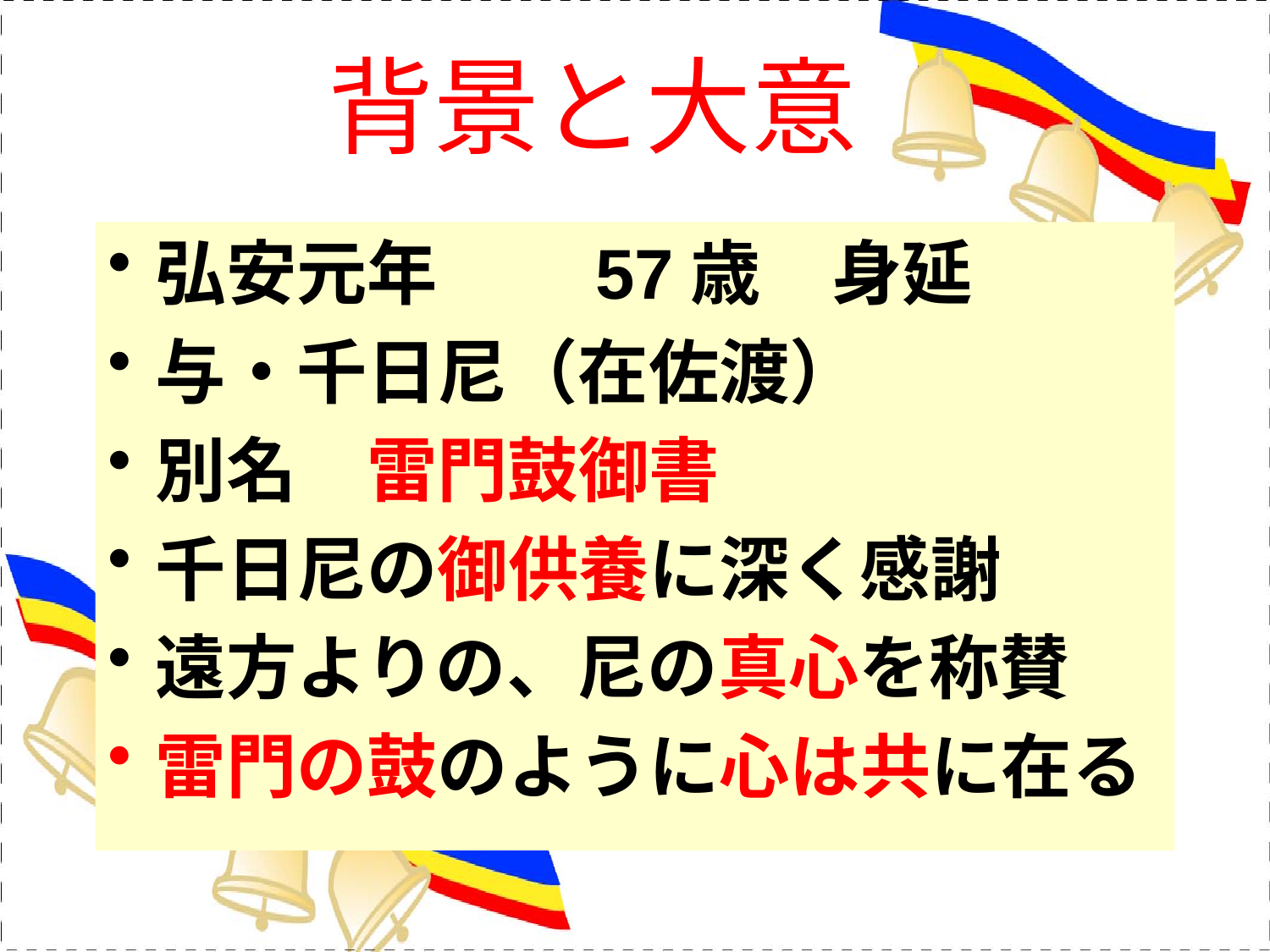

# 背景と大意
弘安元年　　57歳　身延
与・千日尼（在佐渡）
別名　雷門鼓御書
千日尼の御供養に深く感謝
遠方よりの、尼の真心を称賛
雷門の鼓のように心は共に在る